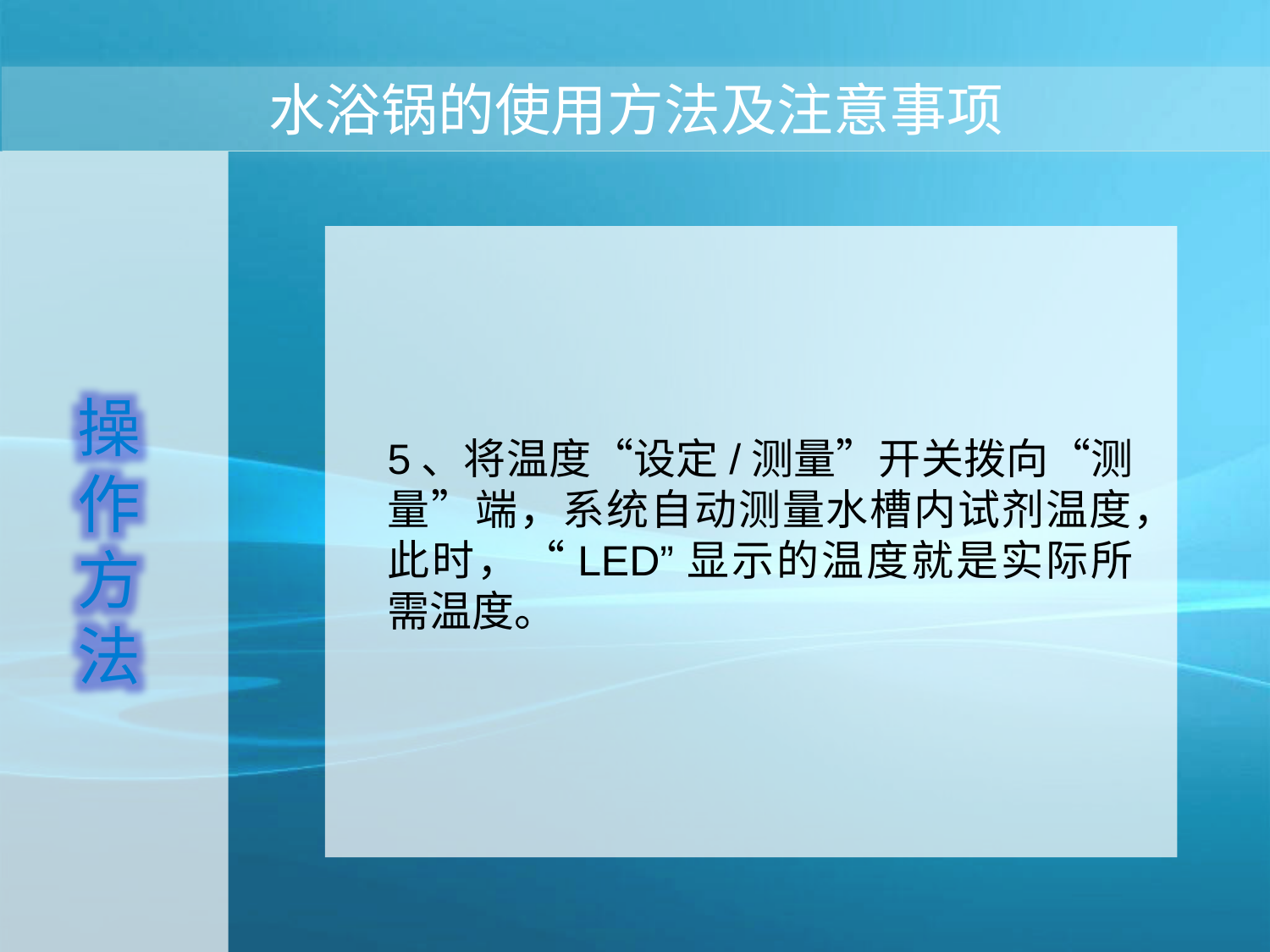

# 水浴锅的使用方法及注意事项

操作方法
5、将温度“设定/测量”开关拨向“测量”端，系统自动测量水槽内试剂温度，此时，“LED”显示的温度就是实际所需温度。